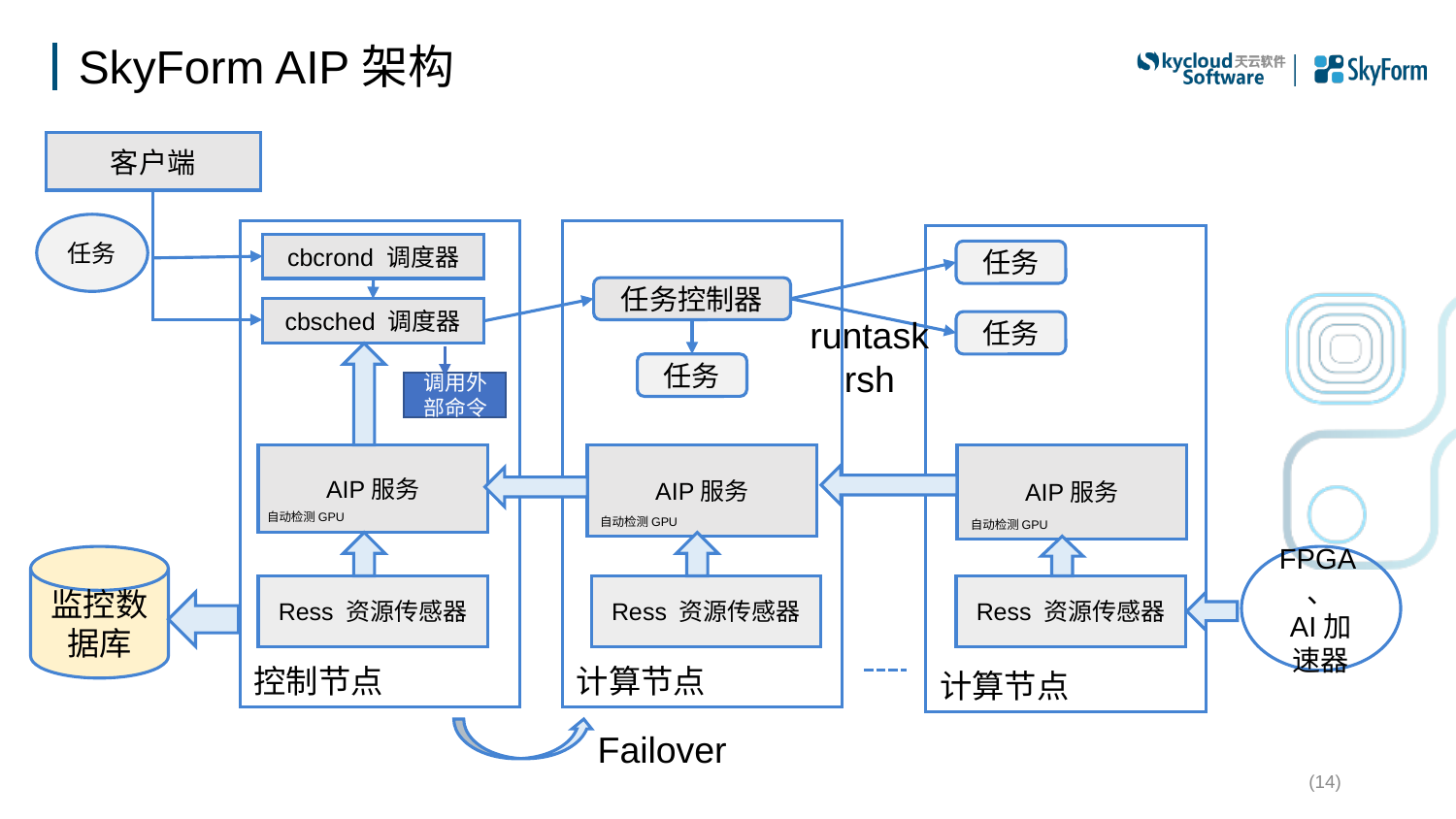

# SkyForm AIP架构
客户端
任务
计算节点
控制节点
计算节点
cbcrond 调度器
任务
任务控制器
cbsched 调度器
runtask
rsh
任务
任务
调用外部命令

AIP服务
AIP服务
AIP服务

自动检测GPU
自动检测GPU
自动检测GPU

监控数据库
FPGA、
AI加速器
Ress 资源传感器
Ress 资源传感器
Ress 资源传感器

Failover
(14)